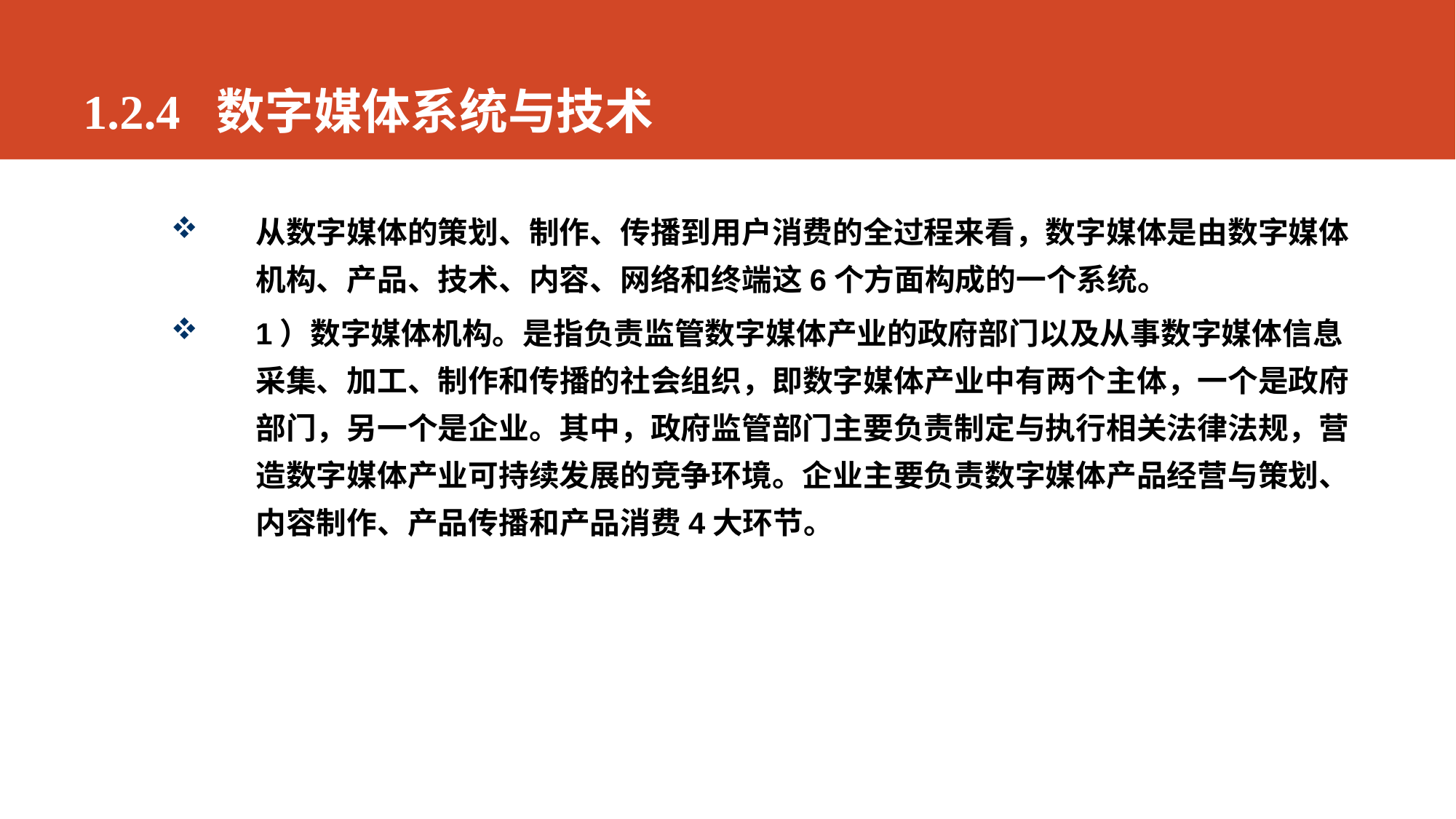

# 1.2.4  数字媒体系统与技术
从数字媒体的策划、制作、传播到用户消费的全过程来看，数字媒体是由数字媒体机构、产品、技术、内容、网络和终端这6个方面构成的一个系统。
1）数字媒体机构。是指负责监管数字媒体产业的政府部门以及从事数字媒体信息采集、加工、制作和传播的社会组织，即数字媒体产业中有两个主体，一个是政府部门，另一个是企业。其中，政府监管部门主要负责制定与执行相关法律法规，营造数字媒体产业可持续发展的竞争环境。企业主要负责数字媒体产品经营与策划、内容制作、产品传播和产品消费4大环节。